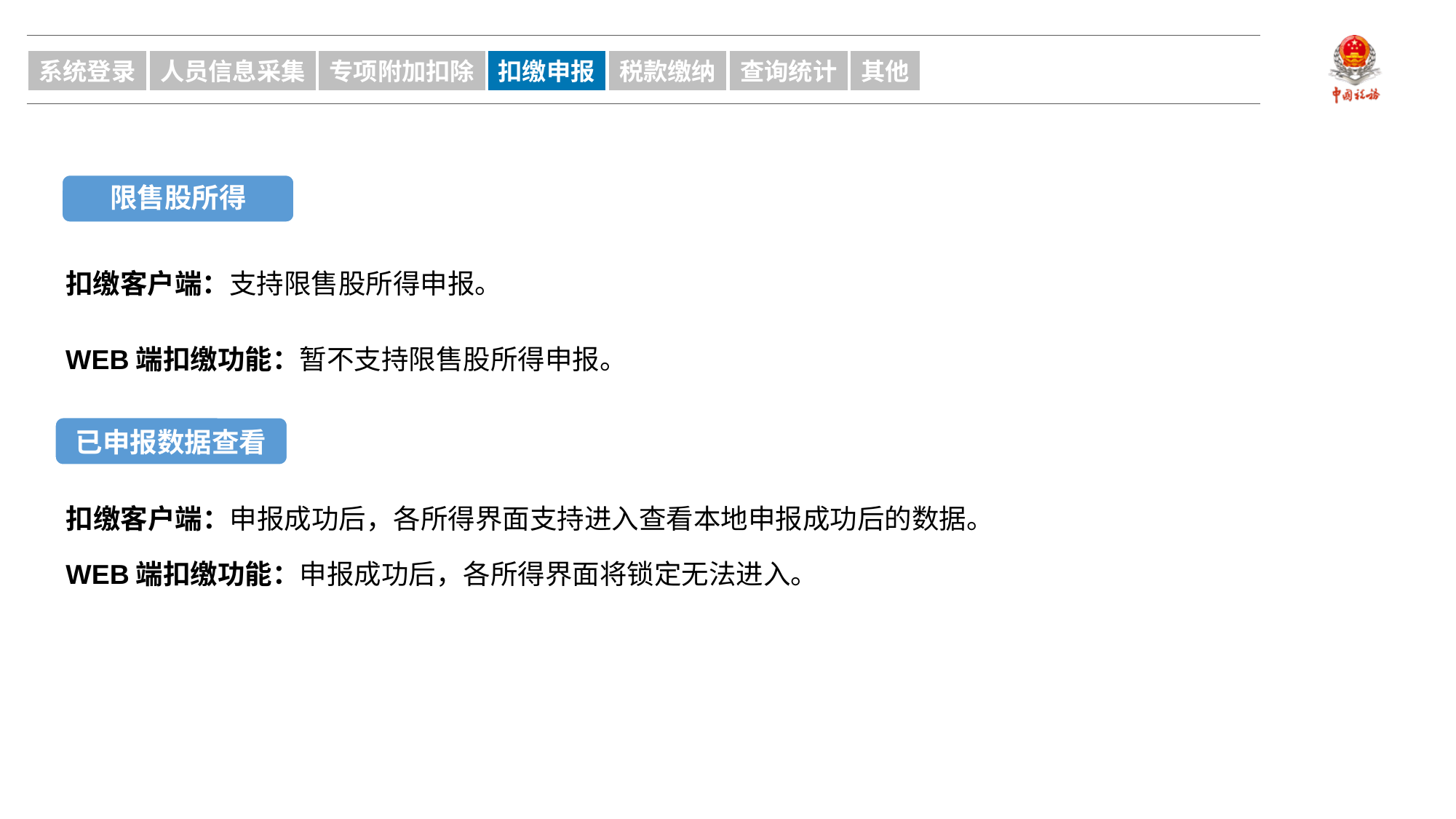

系统登录
人员信息采集
专项附加扣除
扣缴申报
税款缴纳
查询统计
其他

限售股所得
扣缴客户端：支持限售股所得申报。
WEB端扣缴功能：暂不支持限售股所得申报。

已申报数据查看
扣缴客户端：申报成功后，各所得界面支持进入查看本地申报成功后的数据。
WEB端扣缴功能：申报成功后，各所得界面将锁定无法进入。